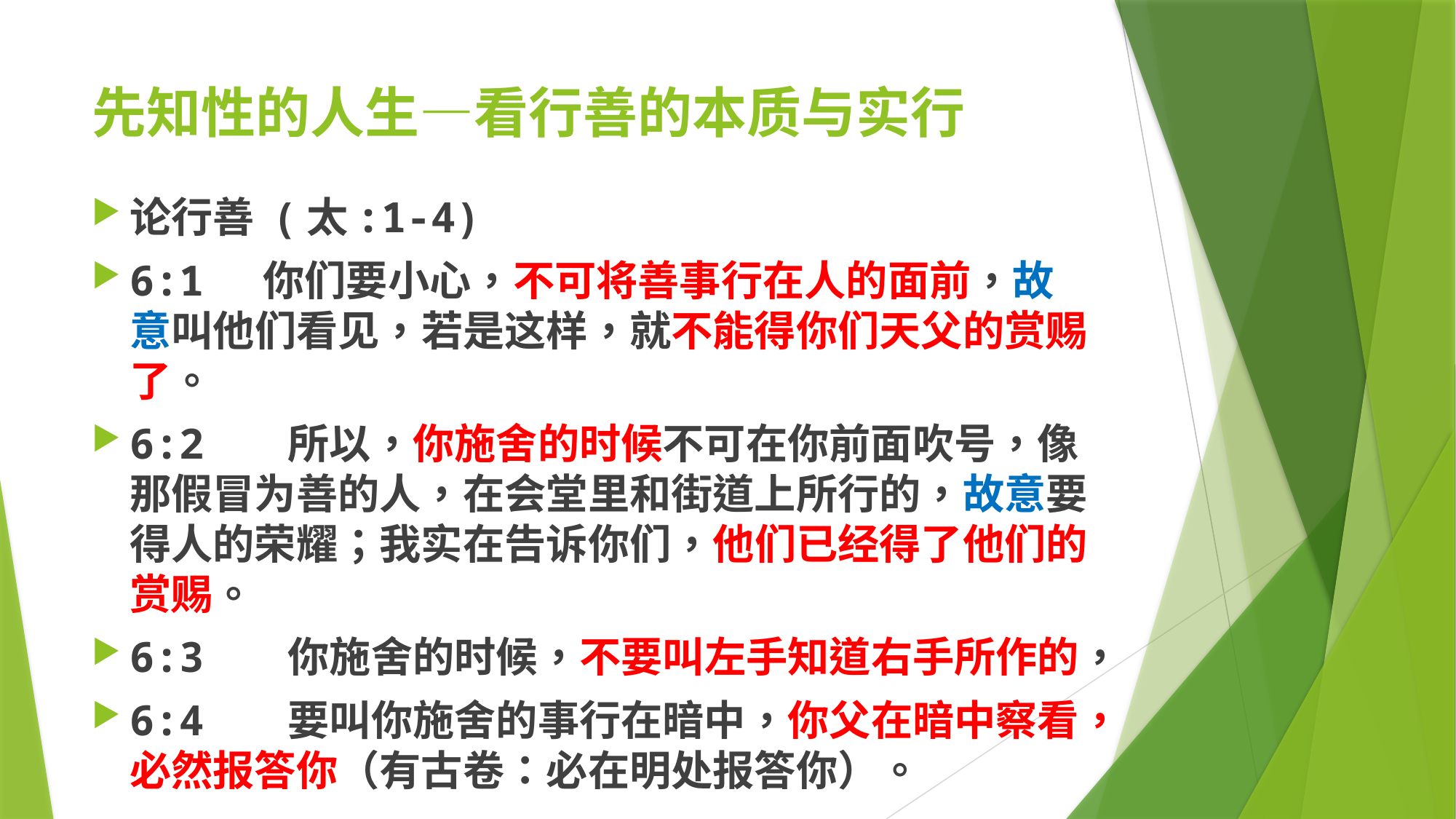

# 先知性的人生—看行善的本质与实行
论行善 (太:1-4)
6:1  你们要小心，不可将善事行在人的面前，故意叫他们看见，若是这样，就不能得你们天父的赏赐了。
6:2   所以，你施舍的时候不可在你前面吹号，像那假冒为善的人，在会堂里和街道上所行的，故意要得人的荣耀；我实在告诉你们，他们已经得了他们的赏赐。
6:3   你施舍的时候，不要叫左手知道右手所作的，
6:4   要叫你施舍的事行在暗中，你父在暗中察看，必然报答你（有古卷：必在明处报答你）。